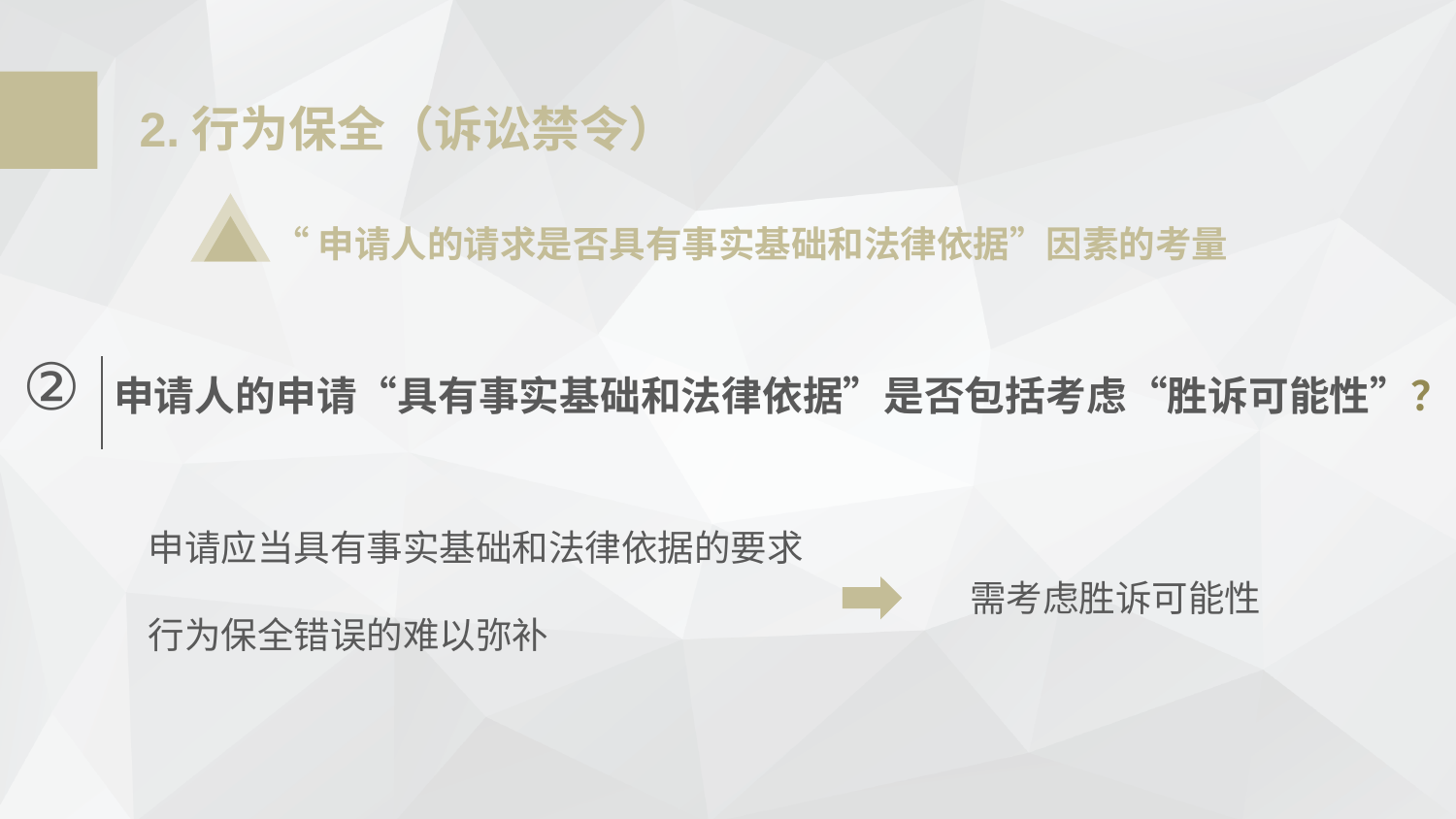

2.行为保全（诉讼禁令）

“申请人的请求是否具有事实基础和法律依据”因素的考量
②
申请人的申请“具有事实基础和法律依据”是否包括考虑“胜诉可能性”？
申请应当具有事实基础和法律依据的要求

行为保全错误的难以弥补
需考虑胜诉可能性